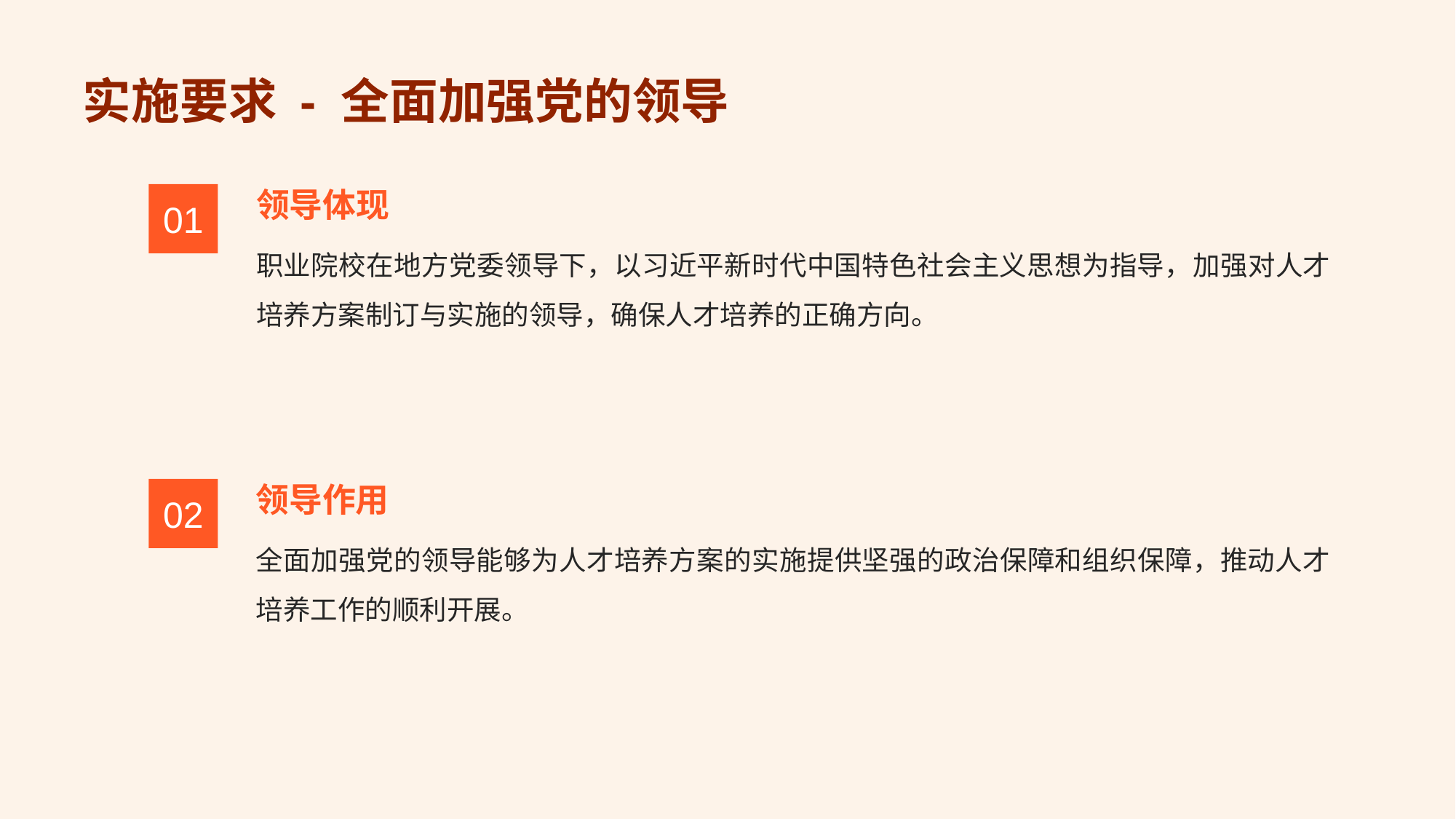

# 实施要求 - 全面加强党的领导
领导体现
01
职业院校在地方党委领导下，以习近平新时代中国特色社会主义思想为指导，加强对人才培养方案制订与实施的领导，确保人才培养的正确方向。
领导作用
02
全面加强党的领导能够为人才培养方案的实施提供坚强的政治保障和组织保障，推动人才培养工作的顺利开展。